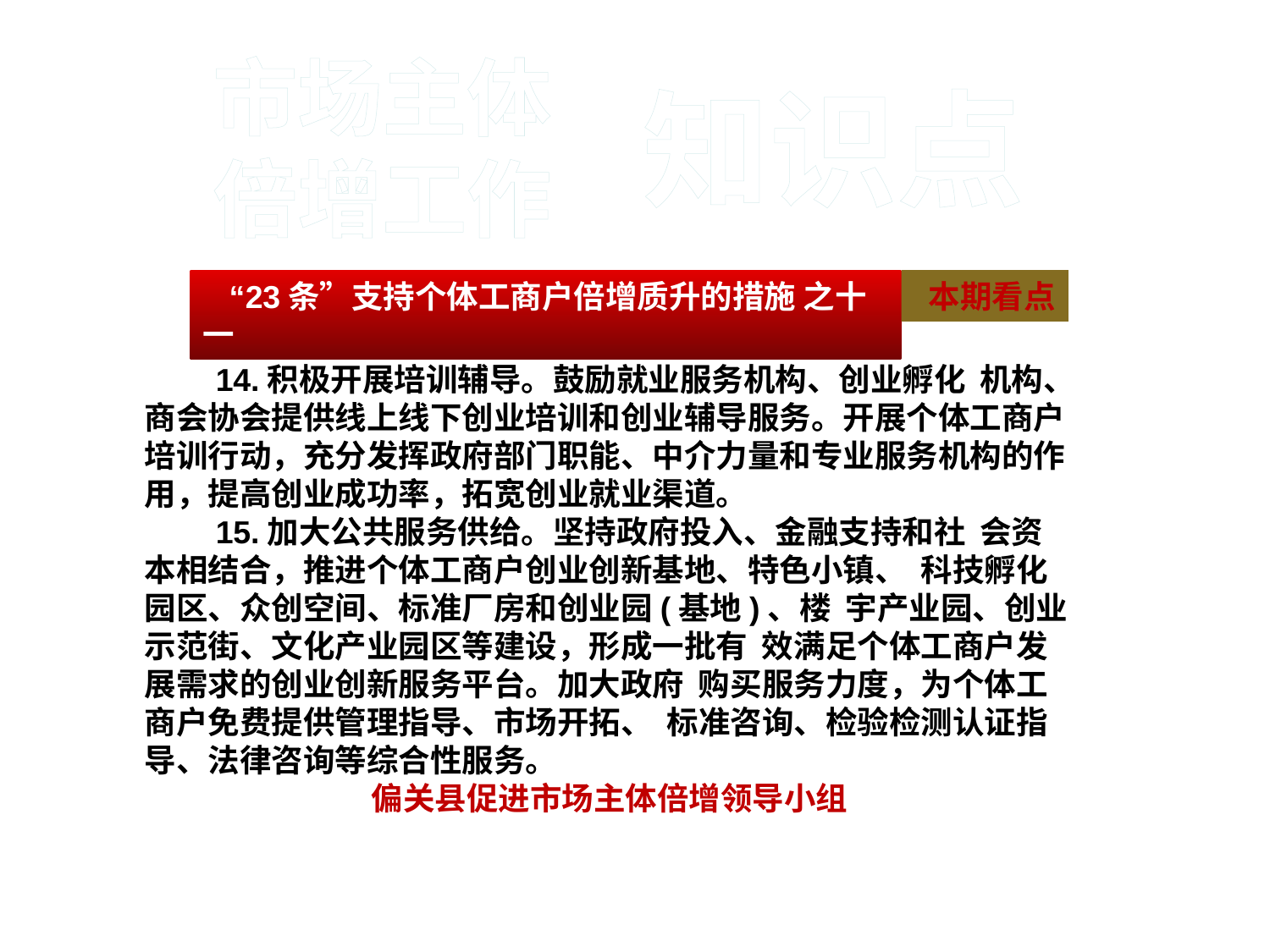

#

市场主体
倍增工作
知识点

        14.积极开展培训辅导。鼓励就业服务机构、创业孵化  机构、商会协会提供线上线下创业培训和创业辅导服务。开展个体工商户培训行动，充分发挥政府部门职能、中介力量和专业服务机构的作用，提高创业成功率，拓宽创业就业渠道。
        15.加大公共服务供给。坚持政府投入、金融支持和社  会资本相结合，推进个体工商户创业创新基地、特色小镇、  科技孵化园区、众创空间、标准厂房和创业园(基地)、楼  宇产业园、创业示范街、文化产业园区等建设，形成一批有  效满足个体工商户发展需求的创业创新服务平台。加大政府  购买服务力度，为个体工商户免费提供管理指导、市场开拓、  标准咨询、检验检测认证指导、法律咨询等综合性服务。
偏关县促进市场主体倍增领导小组
   “23条”支持个体工商户倍增质升的措施 之十一
 本期看点